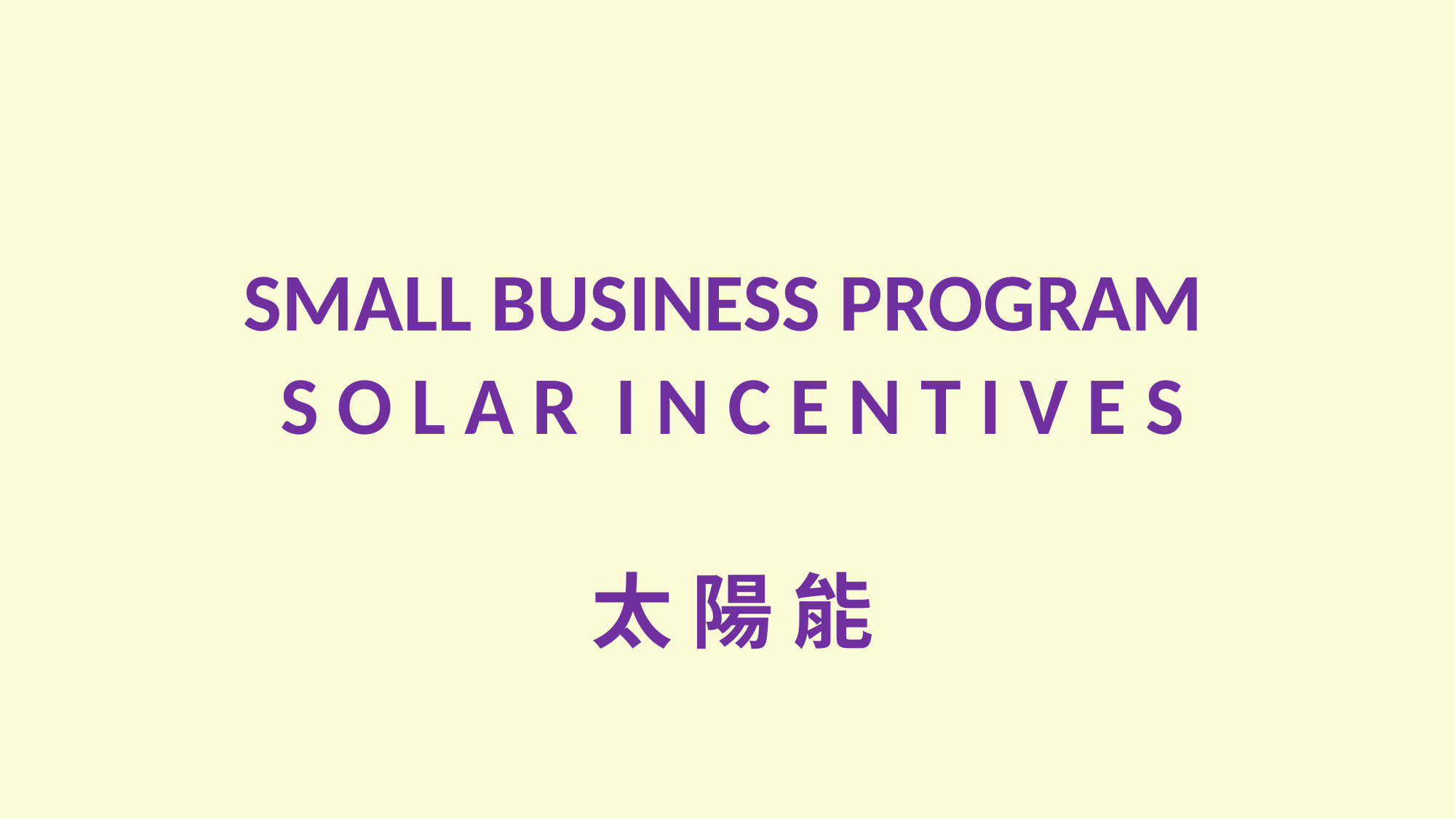

SMALL BUSINESS PROGRAM
S O L A R  I N C E N T I V E S

太 陽 能